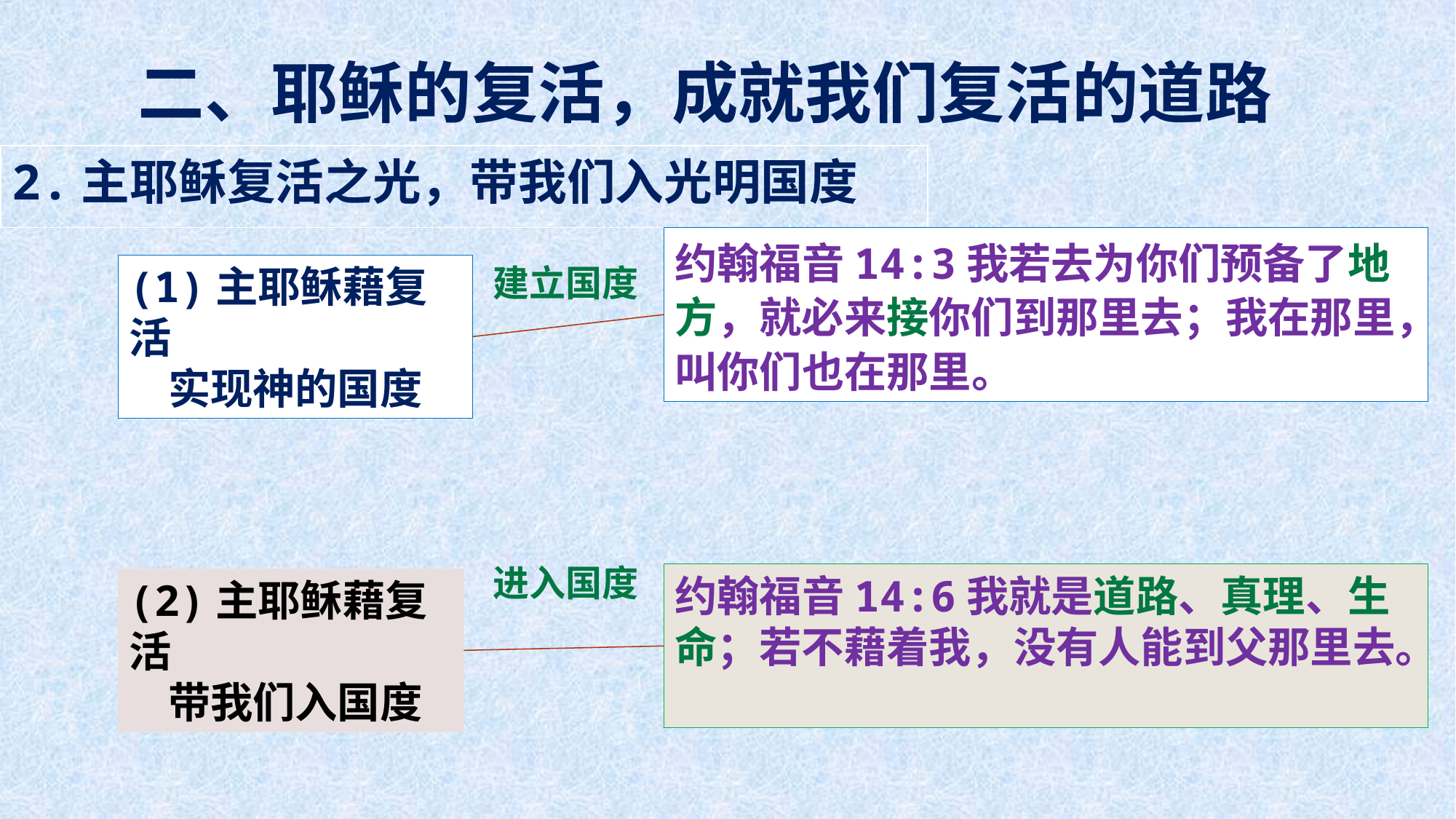

二、耶稣的复活，成就我们复活的道路

2.主耶稣复活之光，带我们入光明国度
约翰福音14:3我若去为你们预备了地方，就必来接你们到那里去；我在那里，叫你们也在那里。
(1)主耶稣藉复活
   实现神的国度
建立国度
进入国度
约翰福音14:6我就是道路、真理、生命；若不藉着我，没有人能到父那里去。
(2)主耶稣藉复活
   带我们入国度